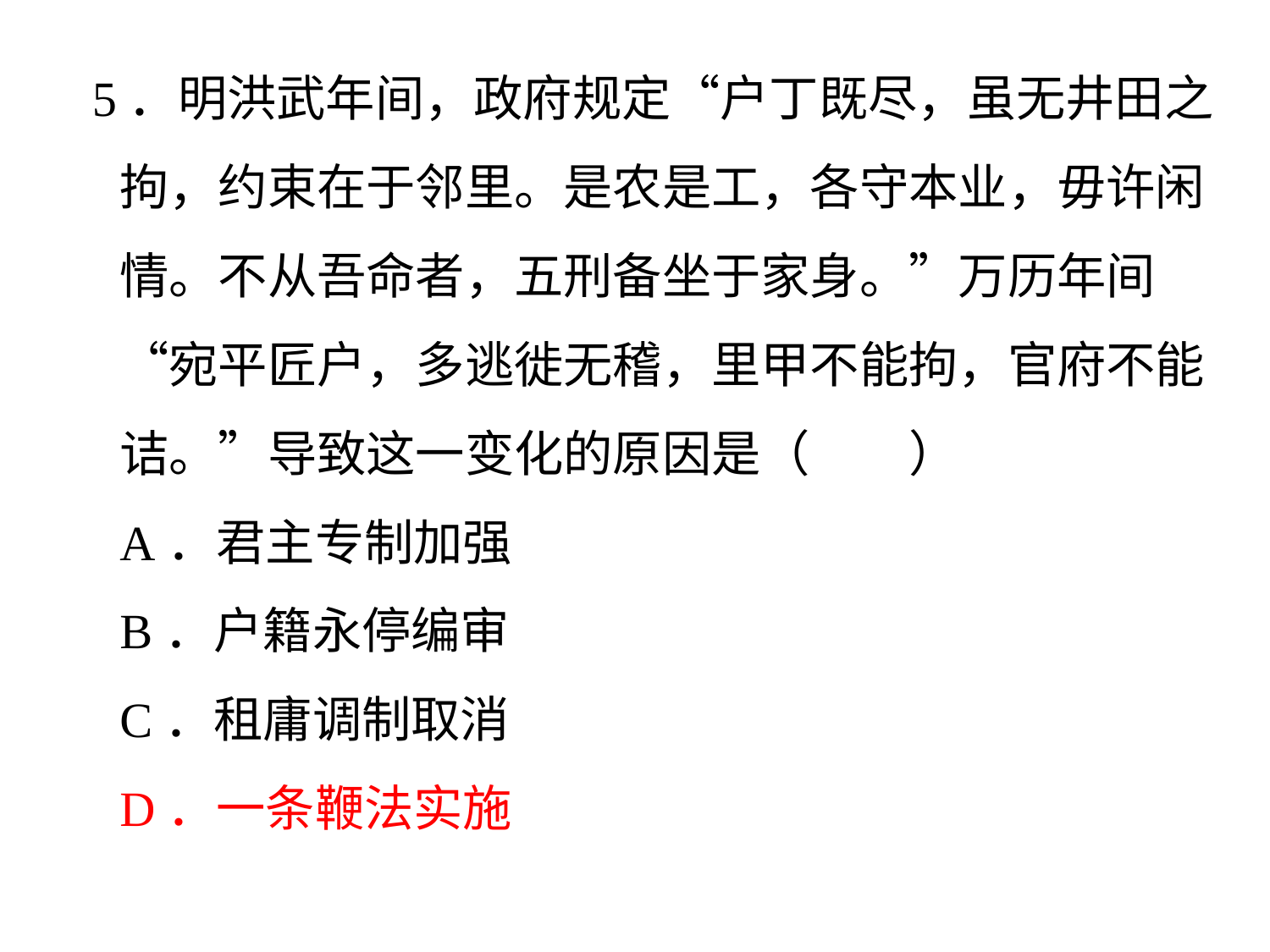

5．明洪武年间，政府规定“户丁既尽，虽无井田之拘，约束在于邻里。是农是工，各守本业，毋许闲情。不从吾命者，五刑备坐于家身。”万历年间“宛平匠户，多逃徙无稽，里甲不能拘，官府不能诘。”导致这一变化的原因是（　　）
A．君主专制加强
B．户籍永停编审
C．租庸调制取消
D．一条鞭法实施